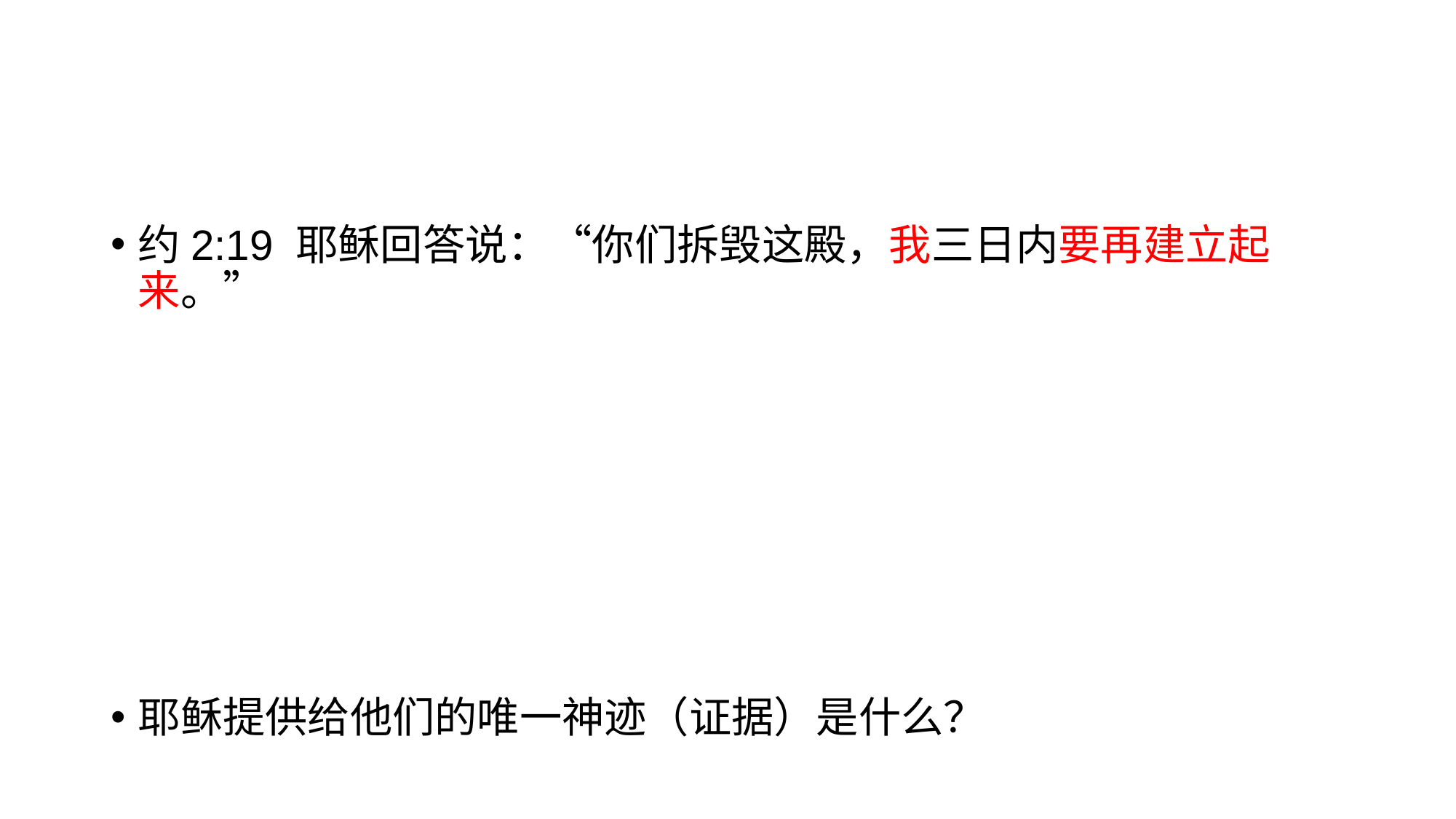

#
约2:19 耶稣回答说：“你们拆毁这殿，我三日内要再建立起来。”

耶稣提供给他们的唯一神迹（证据）是什么？